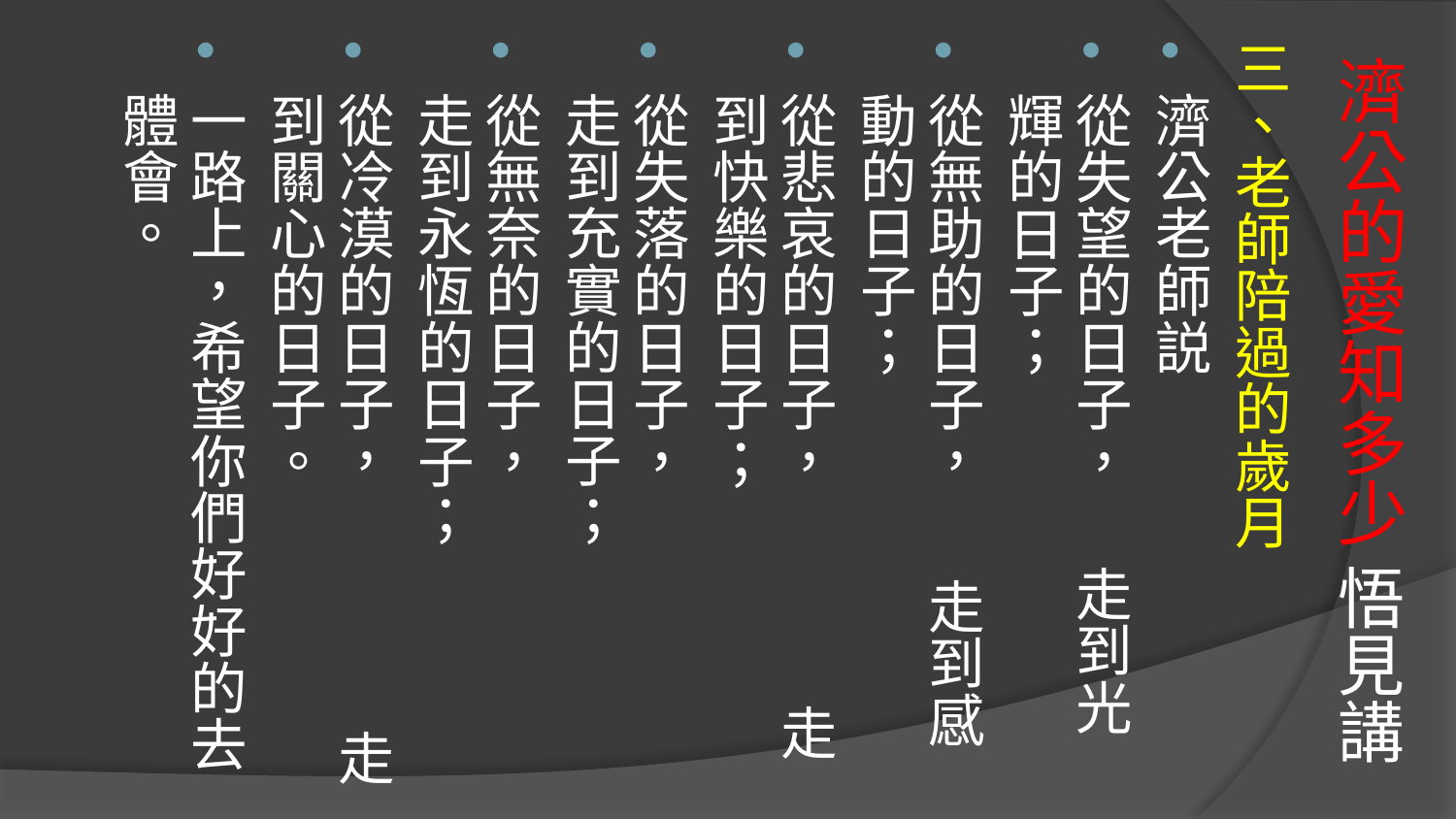

三、老師陪過的歲月
濟公老師説
從失望的日子，      走到光輝的日子；
從無助的日子，       走到感動的日子；
從悲哀的日子，                 走到快樂的日子；
從失落的日子，                      走到充實的日子；
從無奈的日子，                        走到永恆的日子；
從冷漠的日子，                   走到關心的日子。
一路上，希望你們好好的去體會。

# 濟公的愛知多少 悟見講